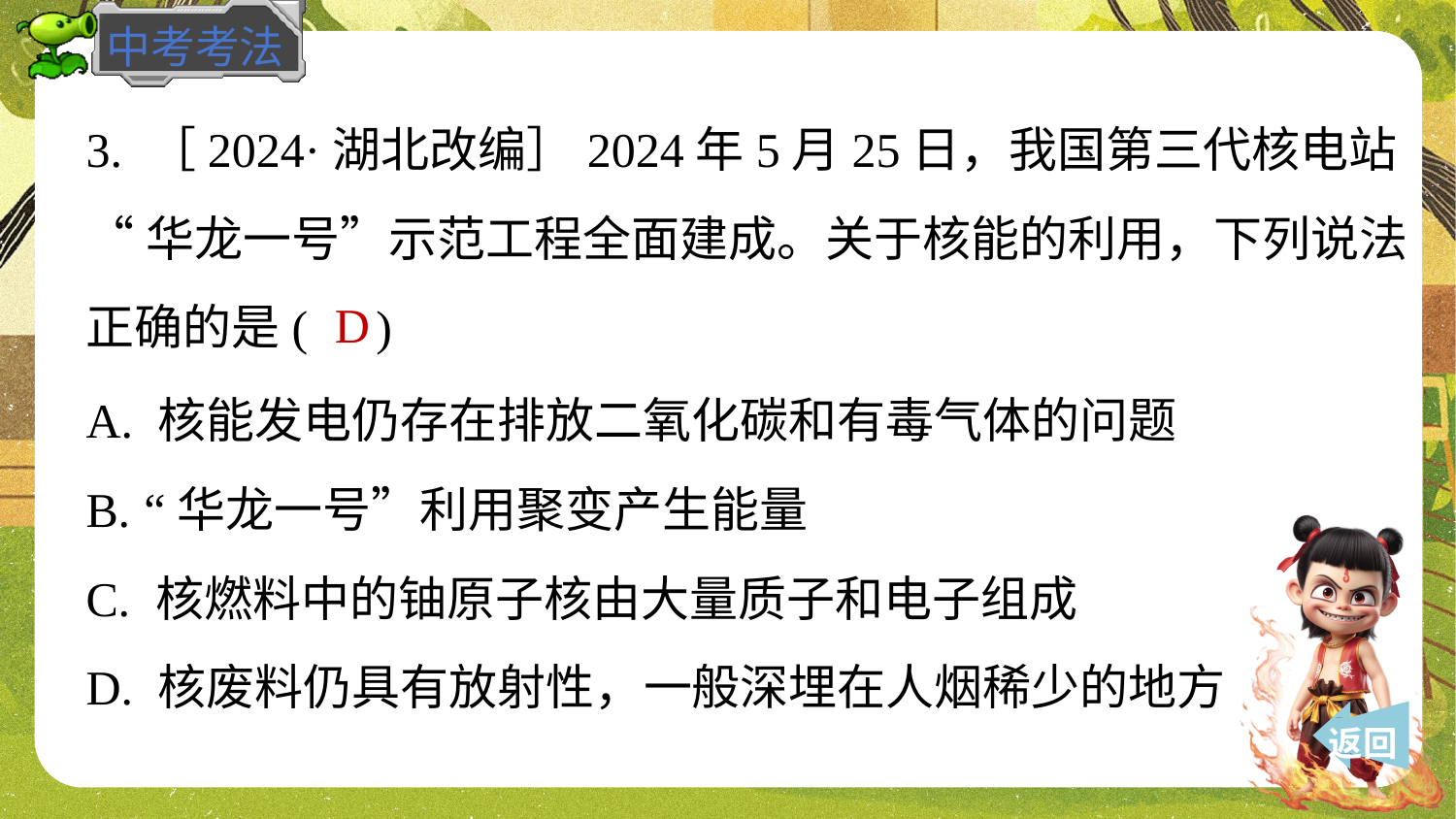

3. ［2024·湖北改编］2024年5月25日，我国第三代核电站
“华龙一号”示范工程全面建成。关于核能的利用，下列说法
正确的是(     )
D
A. 核能发电仍存在排放二氧化碳和有毒气体的问题
B. “华龙一号”利用聚变产生能量
C. 核燃料中的铀原子核由大量质子和电子组成
D. 核废料仍具有放射性，一般深埋在人烟稀少的地方
 返回